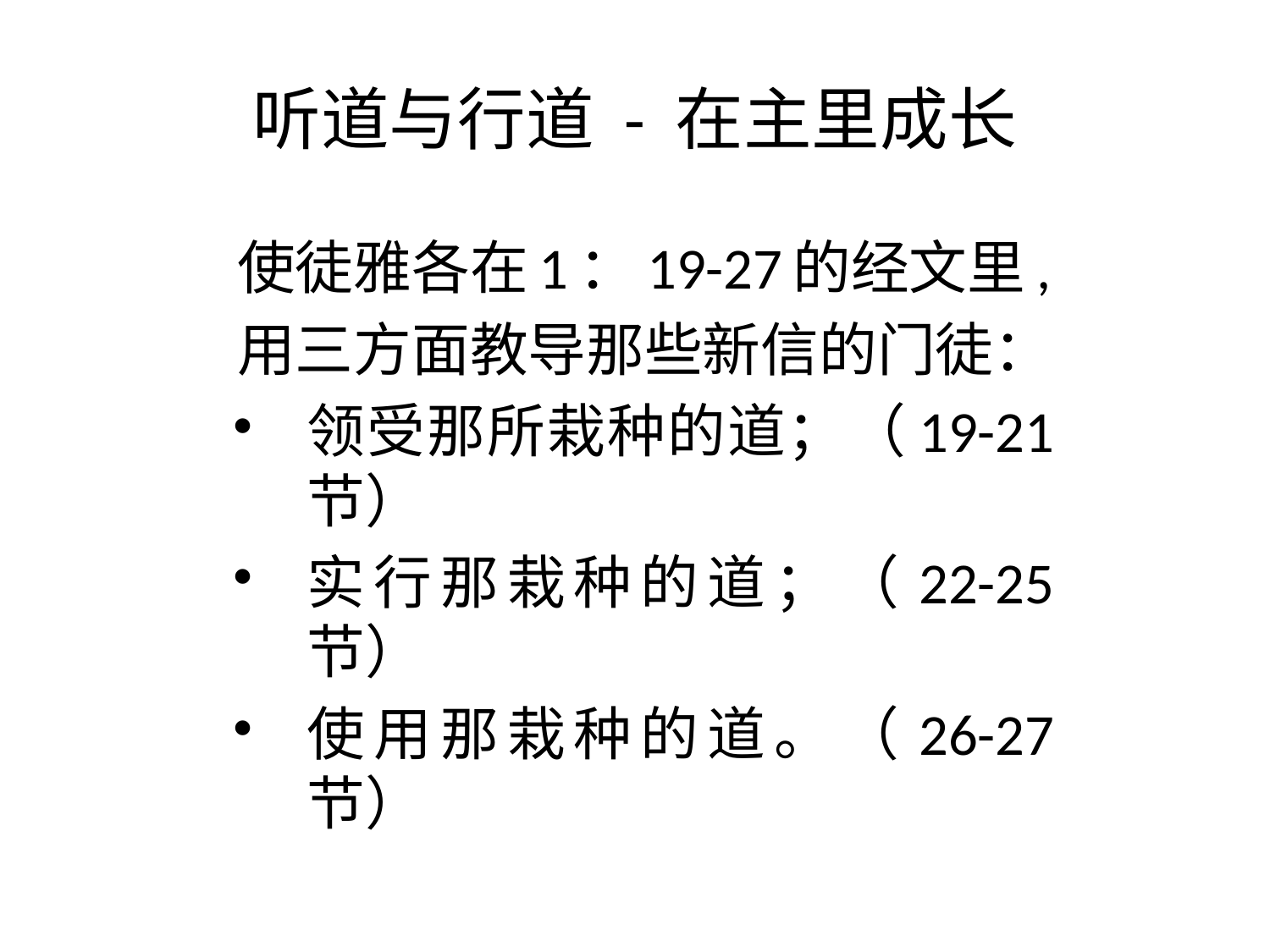

# 听道与行道 - 在主里成长
使徒雅各在1：19-27的经文里,
用三方面教导那些新信的门徒：
领受那所栽种的道；（19-21节）
实行那栽种的道；（22-25节）
使用那栽种的道。（26-27节）